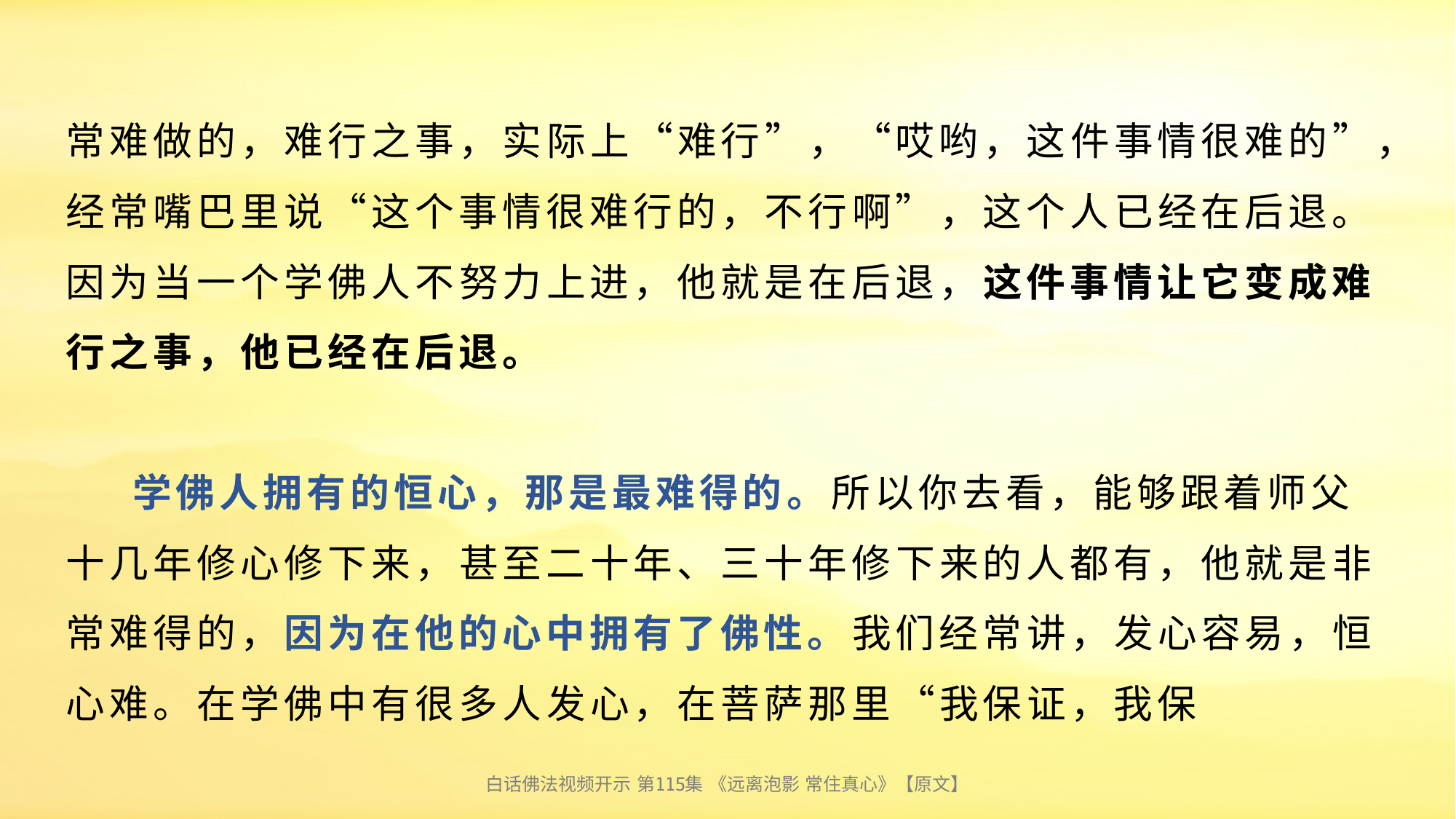

# 常难做的，难行之事，实际上“难行”，“哎哟，这件事情很难的”，经常嘴巴里说“这个事情很难行的，不行啊”，这个人已经在后退。因为当一个学佛人不努力上进，他就是在后退，这件事情让它变成难行之事，他已经在后退。 学佛人拥有的恒心，那是最难得的。所以你去看，能够跟着师父十几年修心修下来，甚至二十年、三十年修下来的人都有，他就是非常难得的，因为在他的心中拥有了佛性。我们经常讲，发心容易，恒心难。在学佛中有很多人发心，在菩萨那里“我保证，我保
白话佛法视频开示 第115集 《远离泡影 常住真心》【原文】